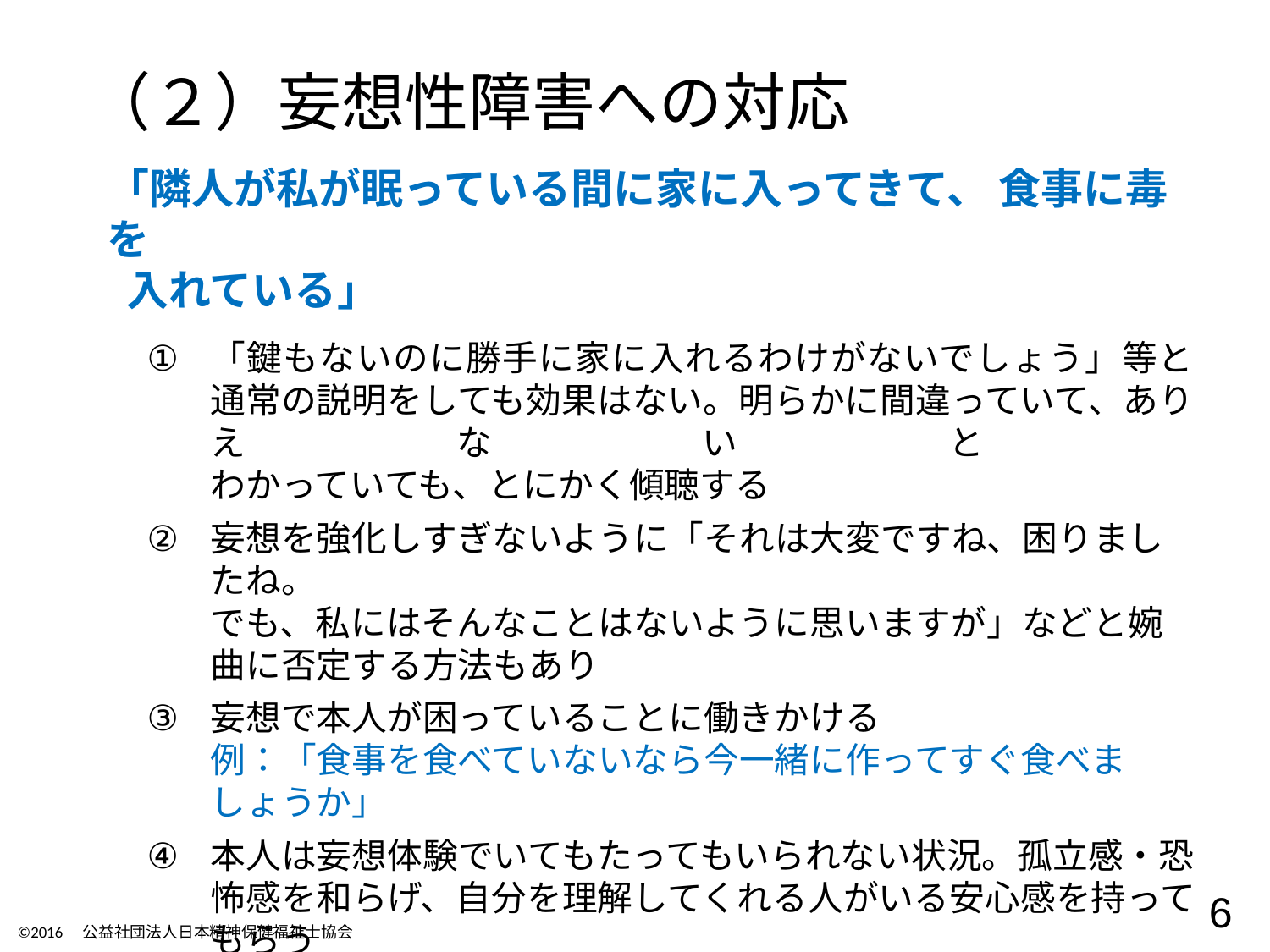

（２）妄想性障害への対応
「隣人が私が眠っている間に家に入ってきて、 食事に毒を
  入れている」
「鍵もないのに勝手に家に入れるわけがないでしょう」等と通常の説明をしても効果はない。明らかに間違っていて、ありえないと
わかっていても、とにかく傾聴する
妄想を強化しすぎないように「それは大変ですね、困りましたね。
でも、私にはそんなことはないように思いますが」などと婉曲に否定する方法もあり
妄想で本人が困っていることに働きかける
例：「食事を食べていないなら今一緒に作ってすぐ食べましょうか」
本人は妄想体験でいてもたってもいられない状況。孤立感・恐怖感を和らげ、自分を理解してくれる人がいる安心感を持ってもらう
長期間食事をとれずに衰弱してきている、隣人への攻撃的な言動が頻回になる等、日常生活・社会生活に影響が出ている場合は、医療機関に相談する
6
©2016　公益社団法人日本精神保健福祉士協会